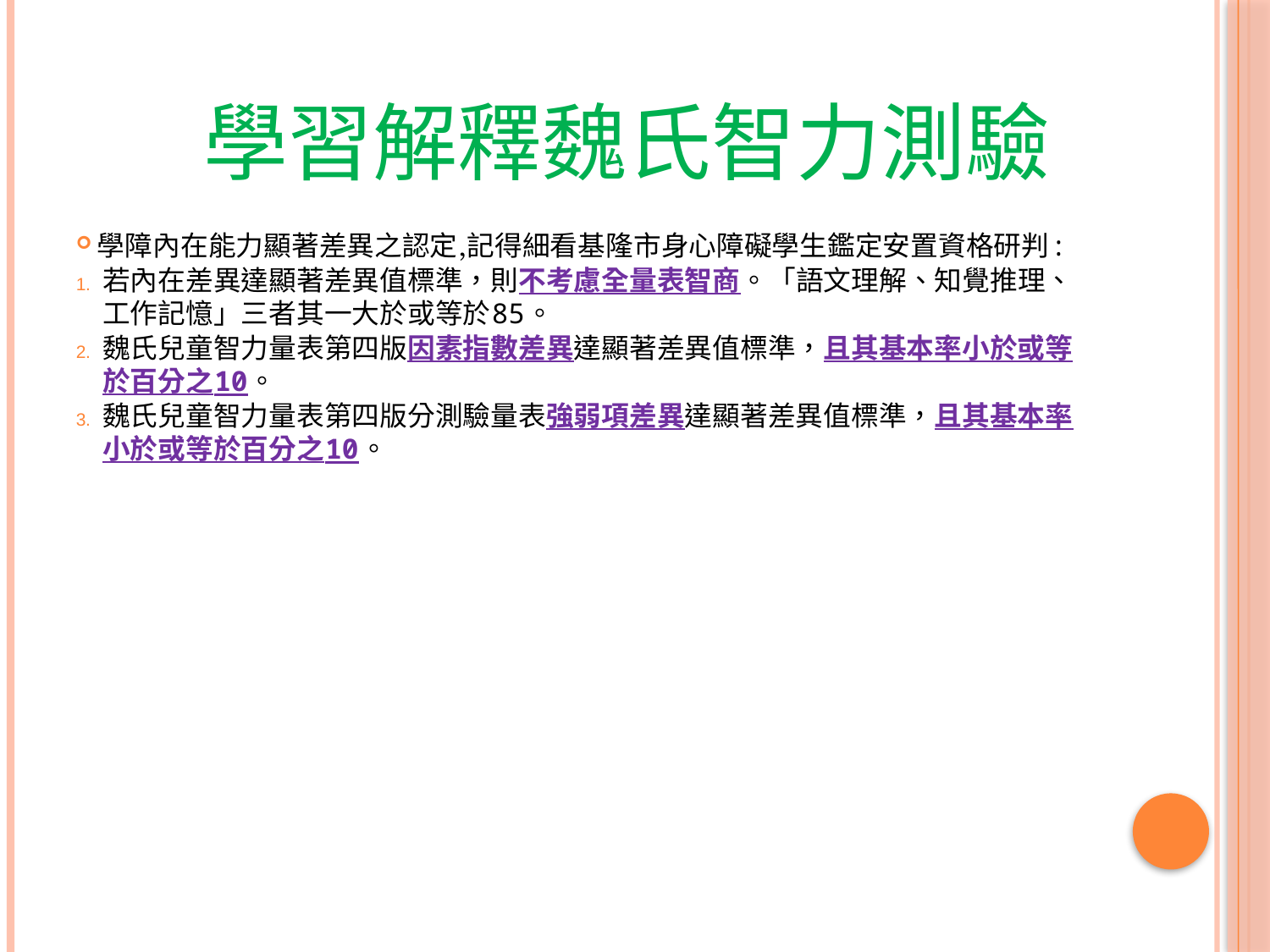

# 學習解釋魏氏智力測驗
學障內在能力顯著差異之認定,記得細看基隆市身心障礙學生鑑定安置資格研判:
若內在差異達顯著差異值標準，則不考慮全量表智商。「語文理解、知覺推理、工作記憶」三者其一大於或等於85。
魏氏兒童智力量表第四版因素指數差異達顯著差異值標準，且其基本率小於或等於百分之10。
魏氏兒童智力量表第四版分測驗量表強弱項差異達顯著差異值標準，且其基本率小於或等於百分之10。